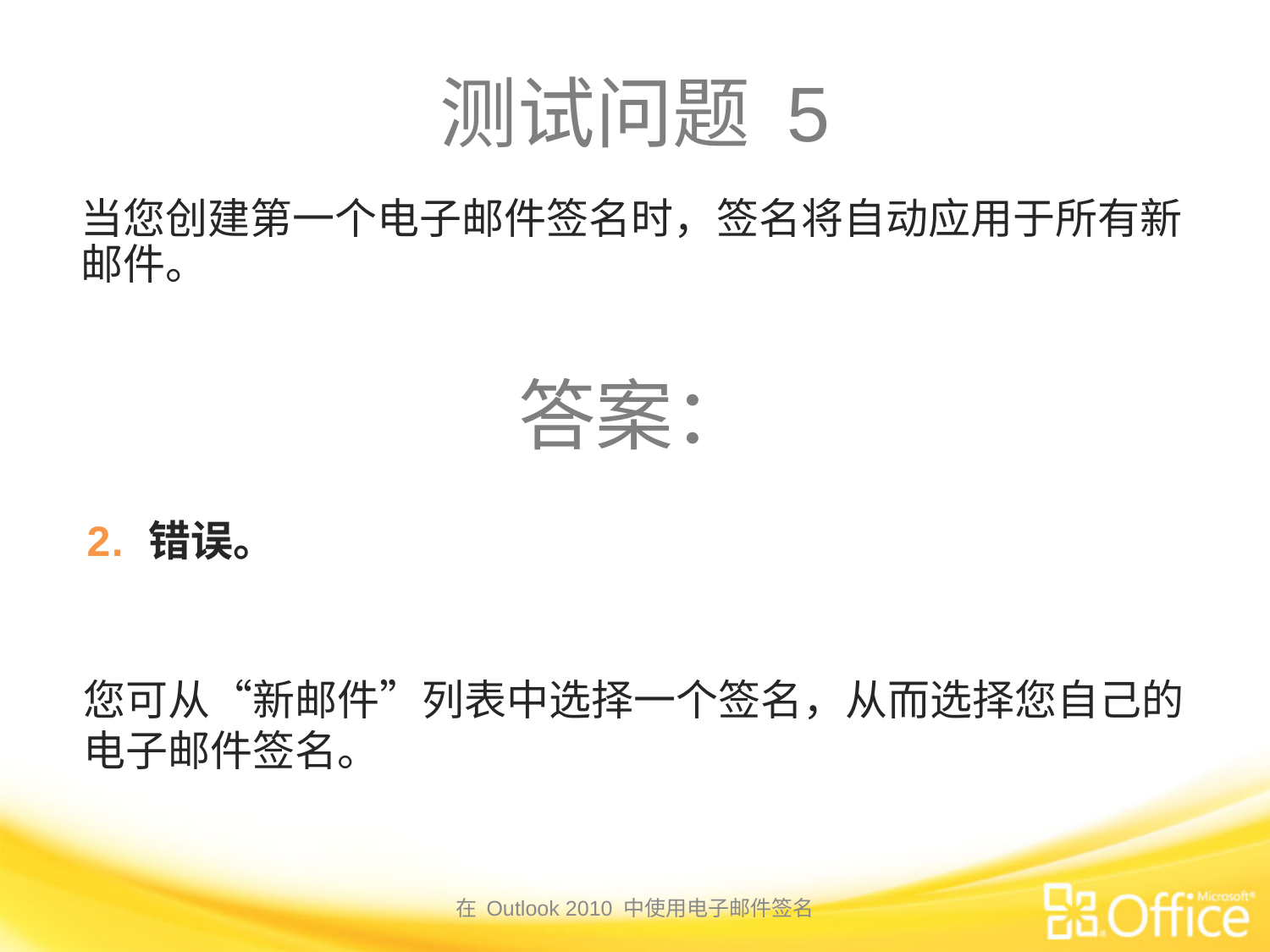

# 测试问题 5
当您创建第一个电子邮件签名时，签名将自动应用于所有新邮件。
答案：
错误。
您可从“新邮件”列表中选择一个签名，从而选择您自己的电子邮件签名。
在 Outlook 2010 中使用电子邮件签名